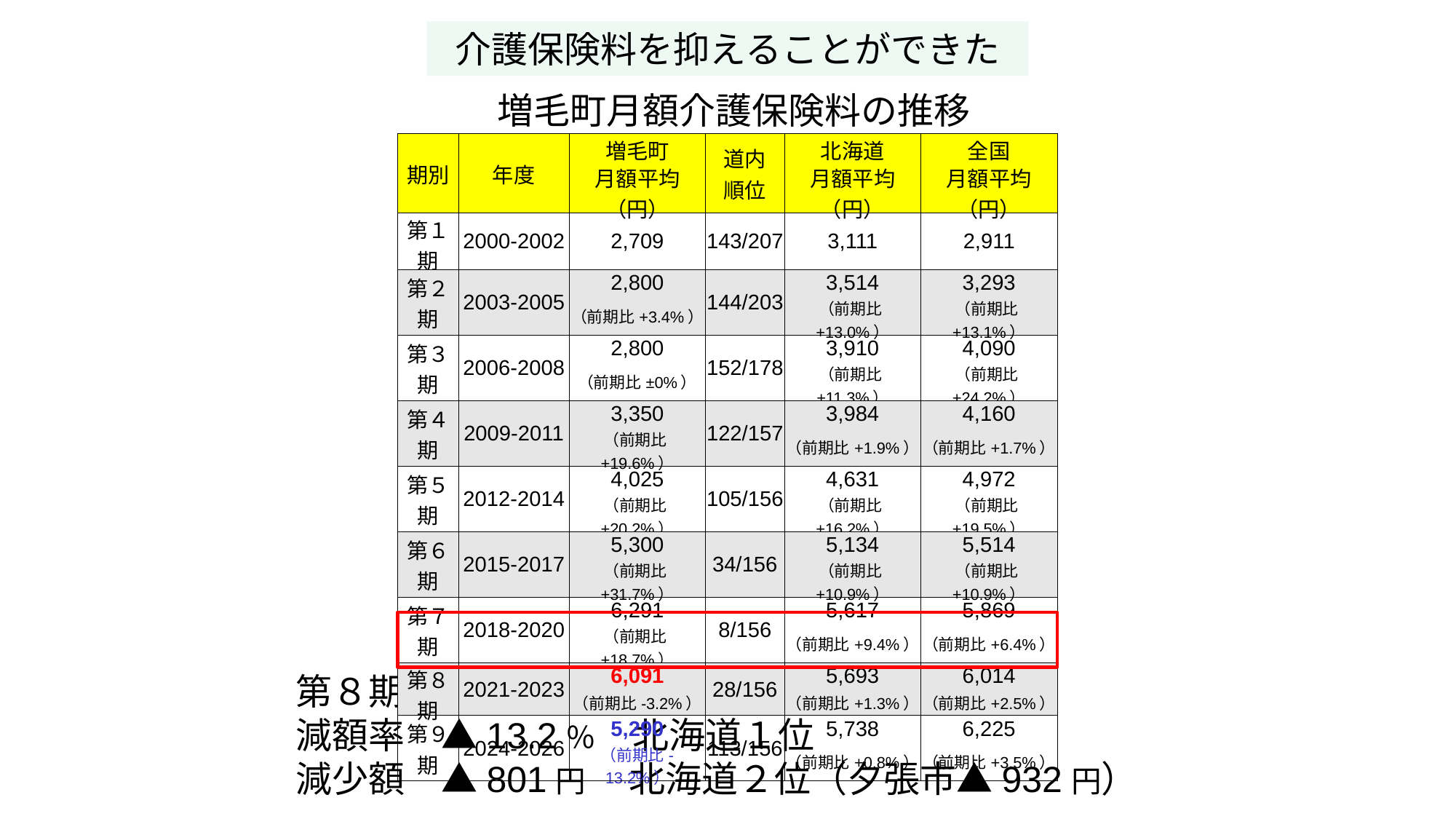

介護保険料を抑えることができた
増毛町月額介護保険料の推移
| 期別 | 年度 | 増毛町 | 道内 順位 | 北海道 | 全国 |
| --- | --- | --- | --- | --- | --- |
|  |  | 月額平均（円） |  | 月額平均（円） | 月額平均（円） |
| 第１期 | 2000-2002 | 2,709 | 143/207 | 3,111 | 2,911 |
| 第２期 | 2003-2005 | 2,800 | 144/203 | 3,514 | 3,293 |
|  |  | （前期比+3.4%） |  | （前期比+13.0%） | （前期比+13.1%） |
| 第３期 | 2006-2008 | 2,800 | 152/178 | 3,910 | 4,090 |
|  |  | （前期比±0%） |  | （前期比+11.3%） | （前期比+24.2%） |
| 第４期 | 2009-2011 | 3,350 | 122/157 | 3,984 | 4,160 |
|  |  | （前期比+19.6%） |  | （前期比+1.9%） | （前期比+1.7%） |
| 第５期 | 2012-2014 | 4,025 | 105/156 | 4,631 | 4,972 |
|  |  | （前期比+20.2%） |  | （前期比+16.2%） | （前期比+19.5%） |
| 第６期 | 2015-2017 | 5,300 | 34/156 | 5,134 | 5,514 |
|  |  | （前期比+31.7%） |  | （前期比+10.9%） | （前期比+10.9%） |
| 第７期 | 2018-2020 | 6,291 | 8/156 | 5,617 | 5,869 |
|  |  | （前期比+18.7%） |  | （前期比+9.4%） | （前期比+6.4%） |
| 第８期 | 2021-2023 | 6,091 | 28/156 | 5,693 | 6,014 |
|  |  | （前期比-3.2%） |  | （前期比+1.3%） | （前期比+2.5%） |
| 第９期 | 2024-2026 | 5,290 | 113/156 | 5,738 | 6,225 |
|  |  | （前期比-13.2%） |  | （前期比+0.8%） | （前期比+3.5%） |

第８期（6,091円）から第９期（5,290円）
減額率　▲13.2％　北海道１位
減少額　▲801円　 北海道２位（夕張市▲932円）